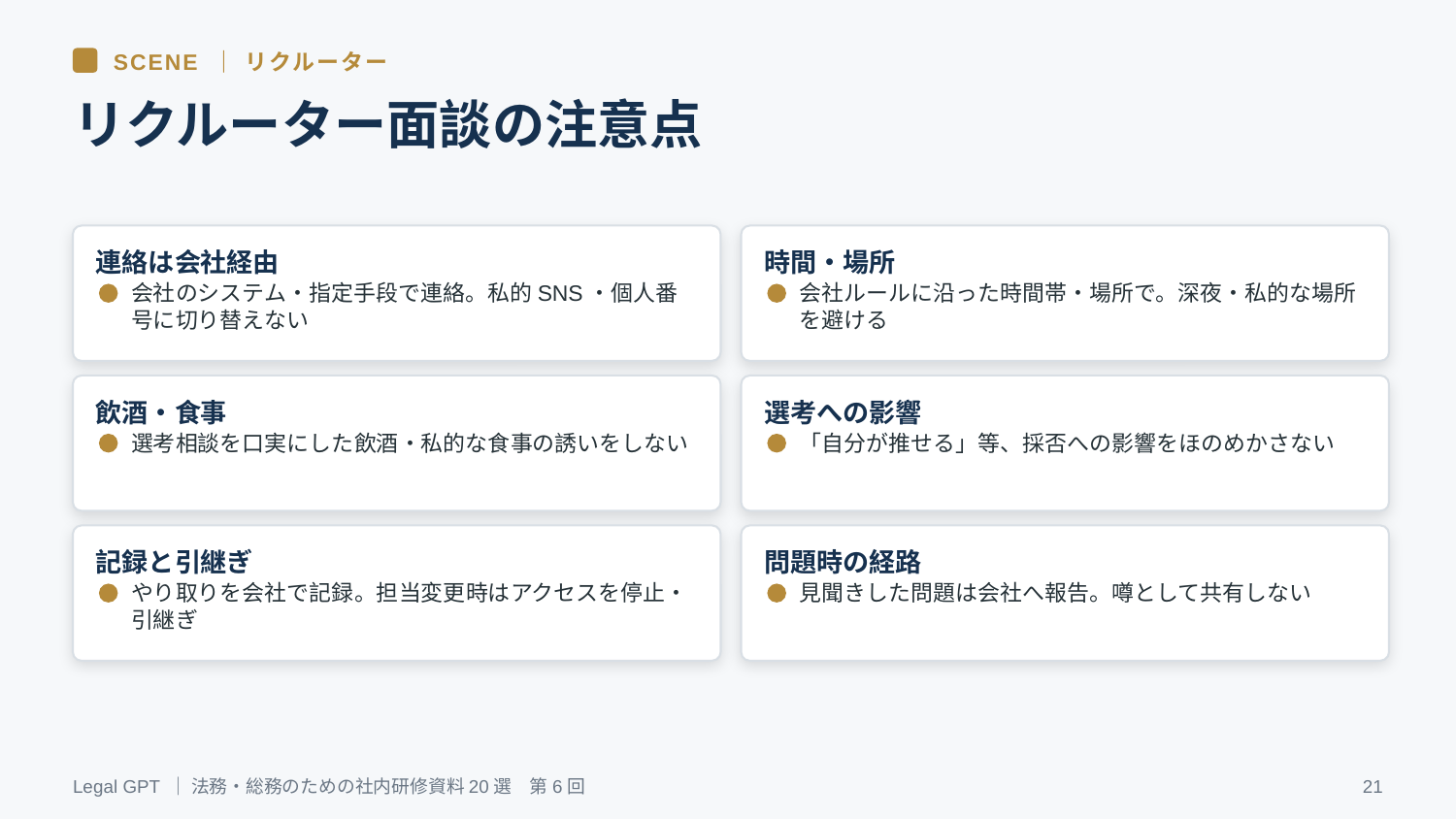

SCENE ｜ リクルーター

リクルーター面談の注意点

連絡は会社経由
時間・場所
会社のシステム・指定手段で連絡。私的SNS・個人番号に切り替えない
会社ルールに沿った時間帯・場所で。深夜・私的な場所を避ける

飲酒・食事
選考への影響
選考相談を口実にした飲酒・私的な食事の誘いをしない
「自分が推せる」等、採否への影響をほのめかさない

記録と引継ぎ
問題時の経路
やり取りを会社で記録。担当変更時はアクセスを停止・引継ぎ
見聞きした問題は会社へ報告。噂として共有しない

Legal GPT ｜ 法務・総務のための社内研修資料20選　第6回
21